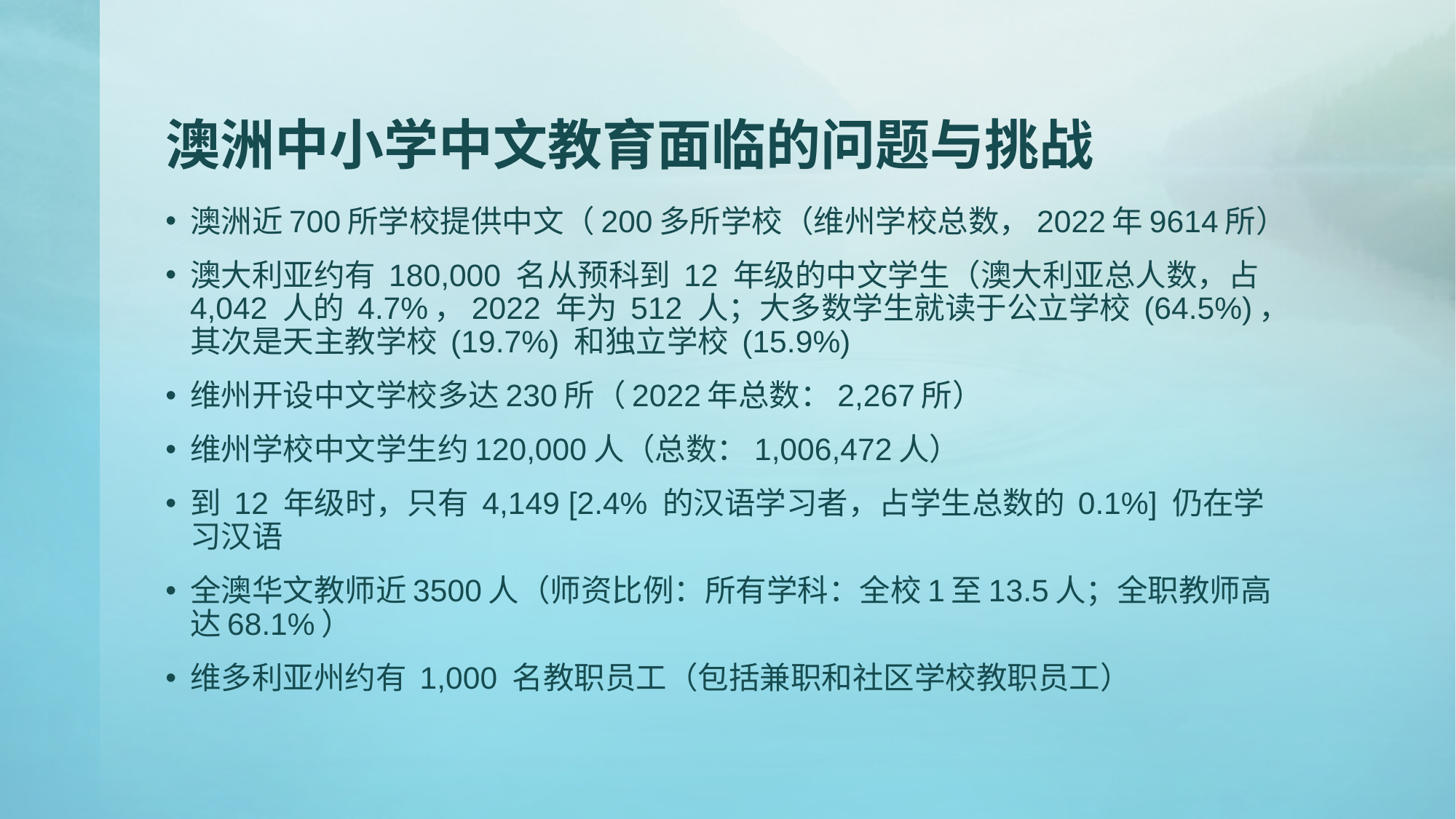

# 澳洲中小学中文教育面临的问题与挑战
澳洲近700所学校提供中文（200多所学校（维州学校总数，2022年9614所）
澳大利亚约有 180,000 名从预科到 12 年级的中文学生（澳大利亚总人数，占 4,042 人的 4.7%，2022 年为 512 人；大多数学生就读于公立学校 (64.5%)，其次是天主教学校 (19.7%) 和独立学校 (15.9%)
维州开设中文学校多达230所（2022年总数：2,267所）
维州学校中文学生约120,000人（总数：1,006,472人）
到 12 年级时，只有 4,149 [2.4% 的汉语学习者，占学生总数的 0.1%] 仍在学习汉语
全澳华文教师近3500人（师资比例：所有学科：全校1至13.5人；全职教师高达68.1%）
维多利亚州约有 1,000 名教职员工（包括兼职和社区学校教职员工）